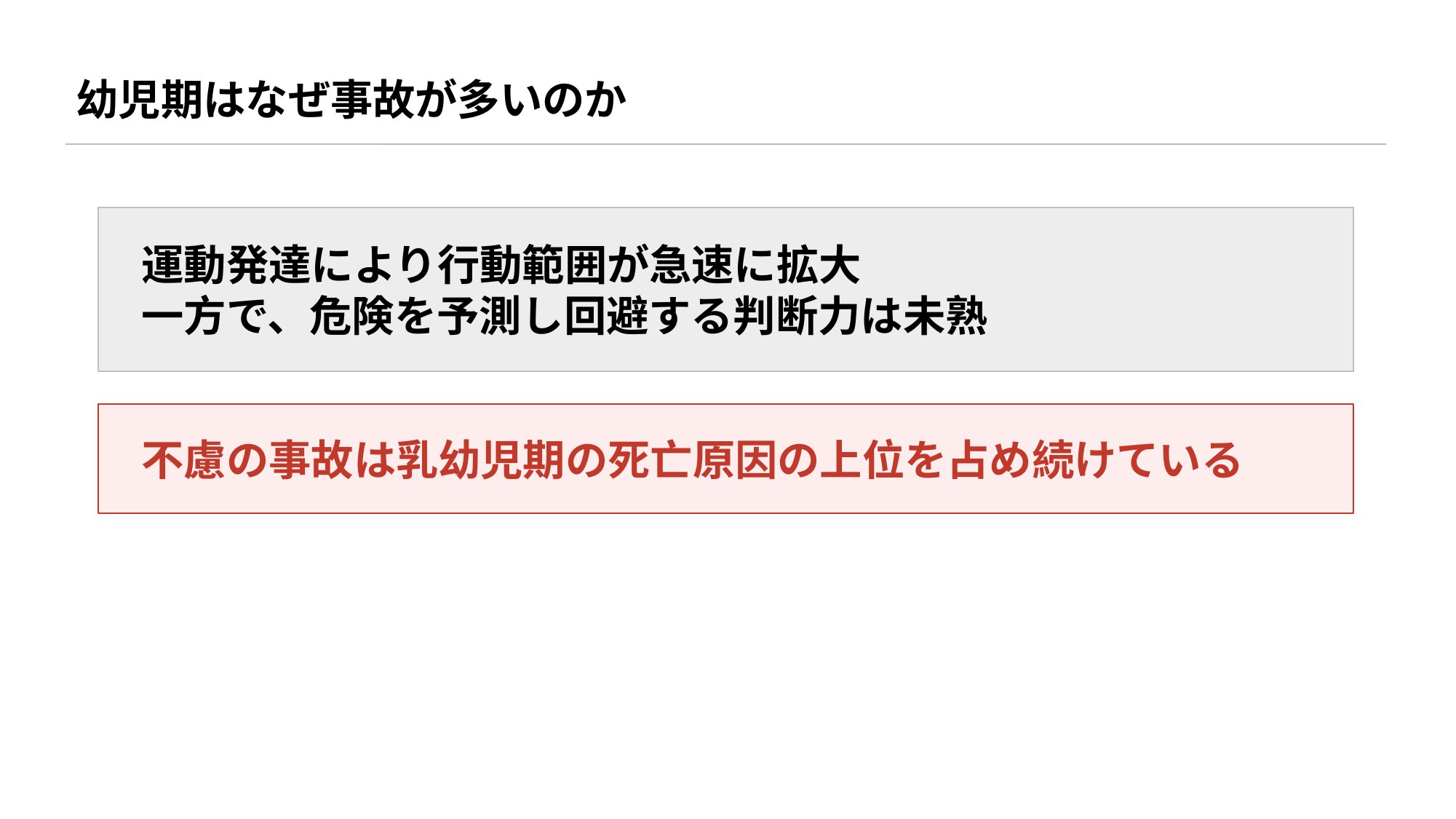

幼児期はなぜ事故が多いのか

運動発達により行動範囲が急速に拡大
一方で、危険を予測し回避する判断力は未熟

不慮の事故は乳幼児期の死亡原因の上位を占め続けている